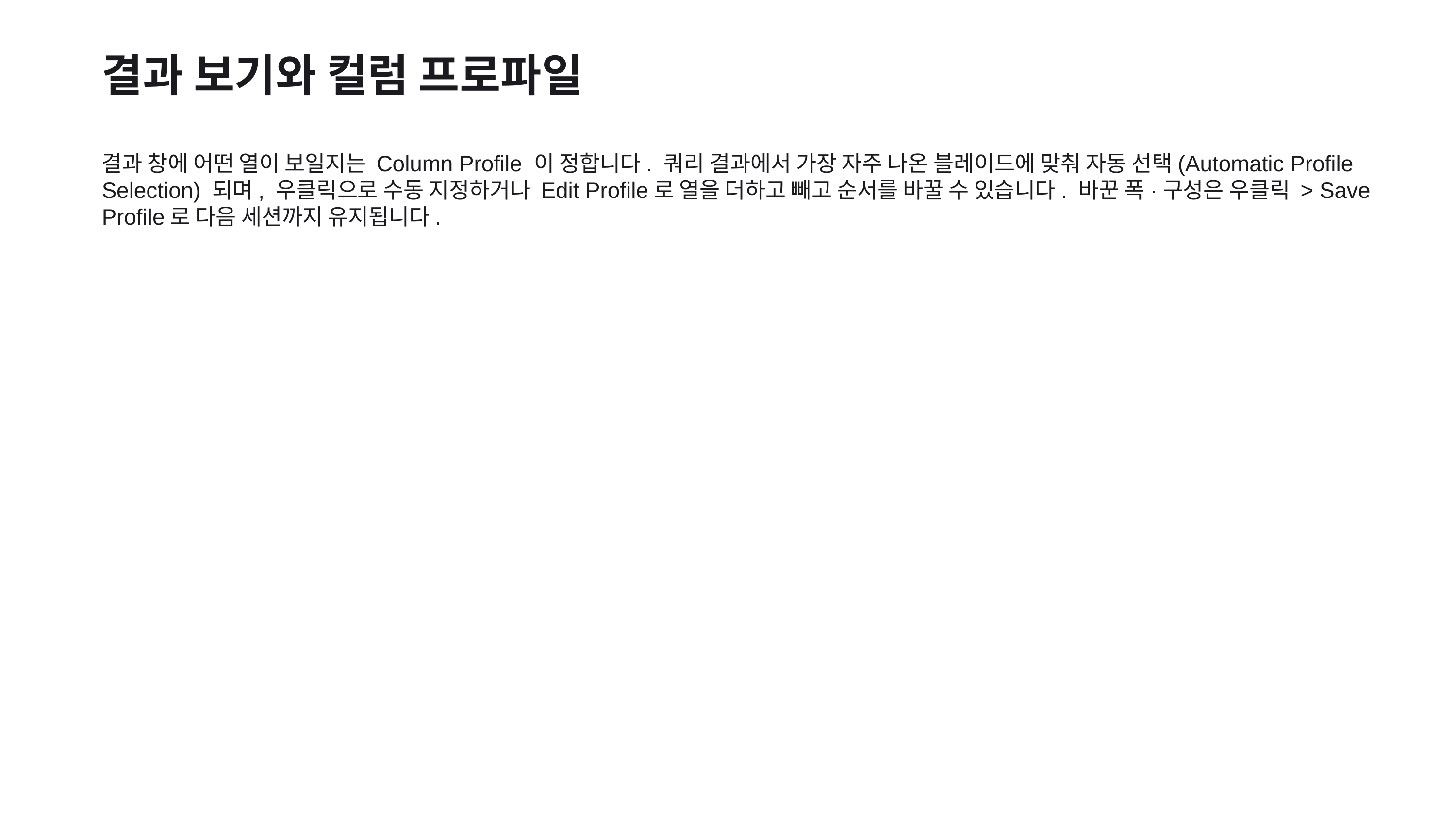

결과 보기와 컬럼 프로파일
결과 창에 어떤 열이 보일지는 Column Profile 이 정합니다. 쿼리 결과에서 가장 자주 나온 블레이드에 맞춰 자동 선택(Automatic Profile Selection) 되며, 우클릭으로 수동 지정하거나 Edit Profile로 열을 더하고 빼고 순서를 바꿀 수 있습니다. 바꾼 폭·구성은 우클릭 > Save Profile로 다음 세션까지 유지됩니다.